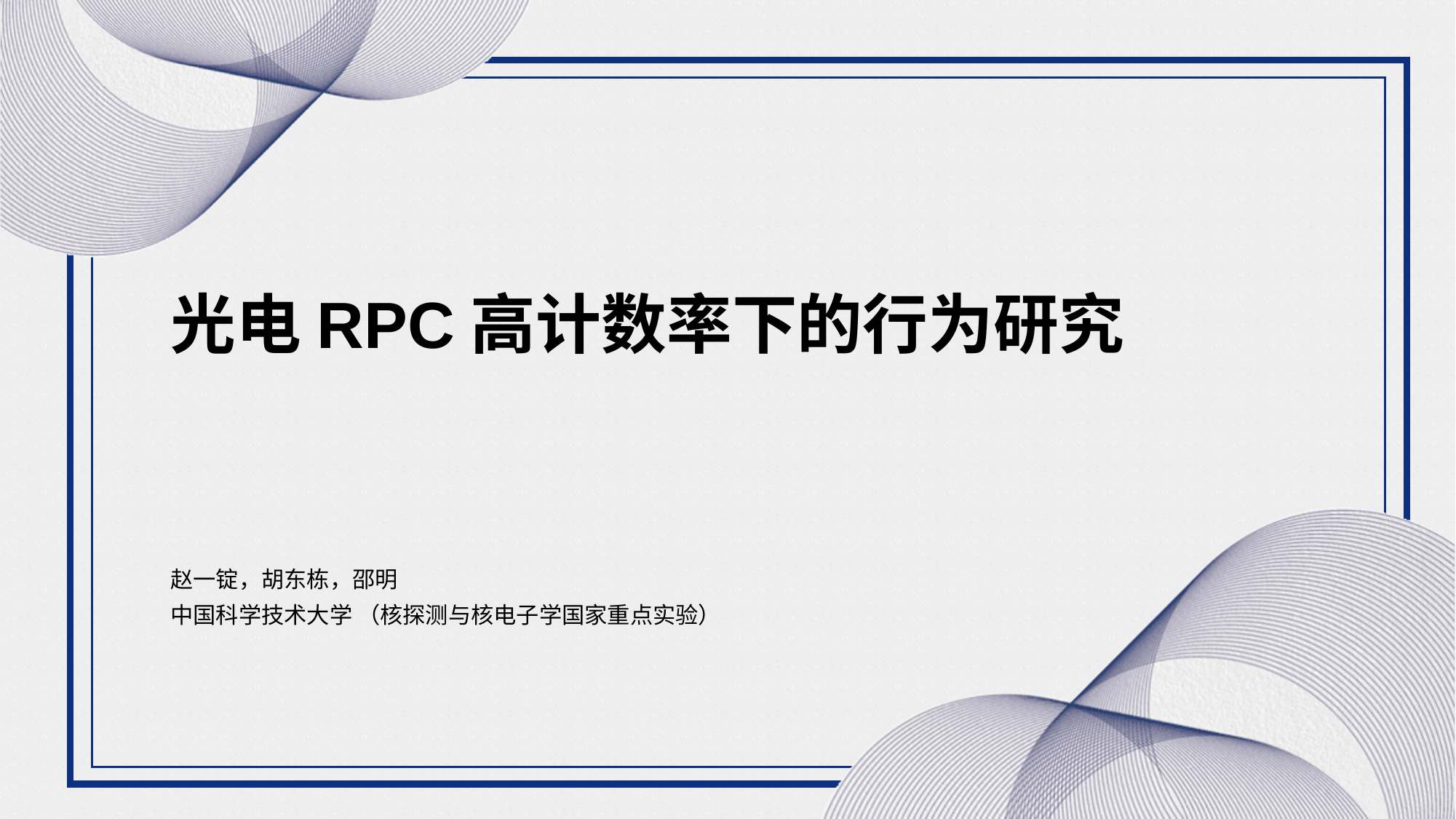

# 光电RPC高计数率下的行为研究

赵一锭，胡东栋，邵明
中国科学技术大学 （核探测与核电子学国家重点实验）